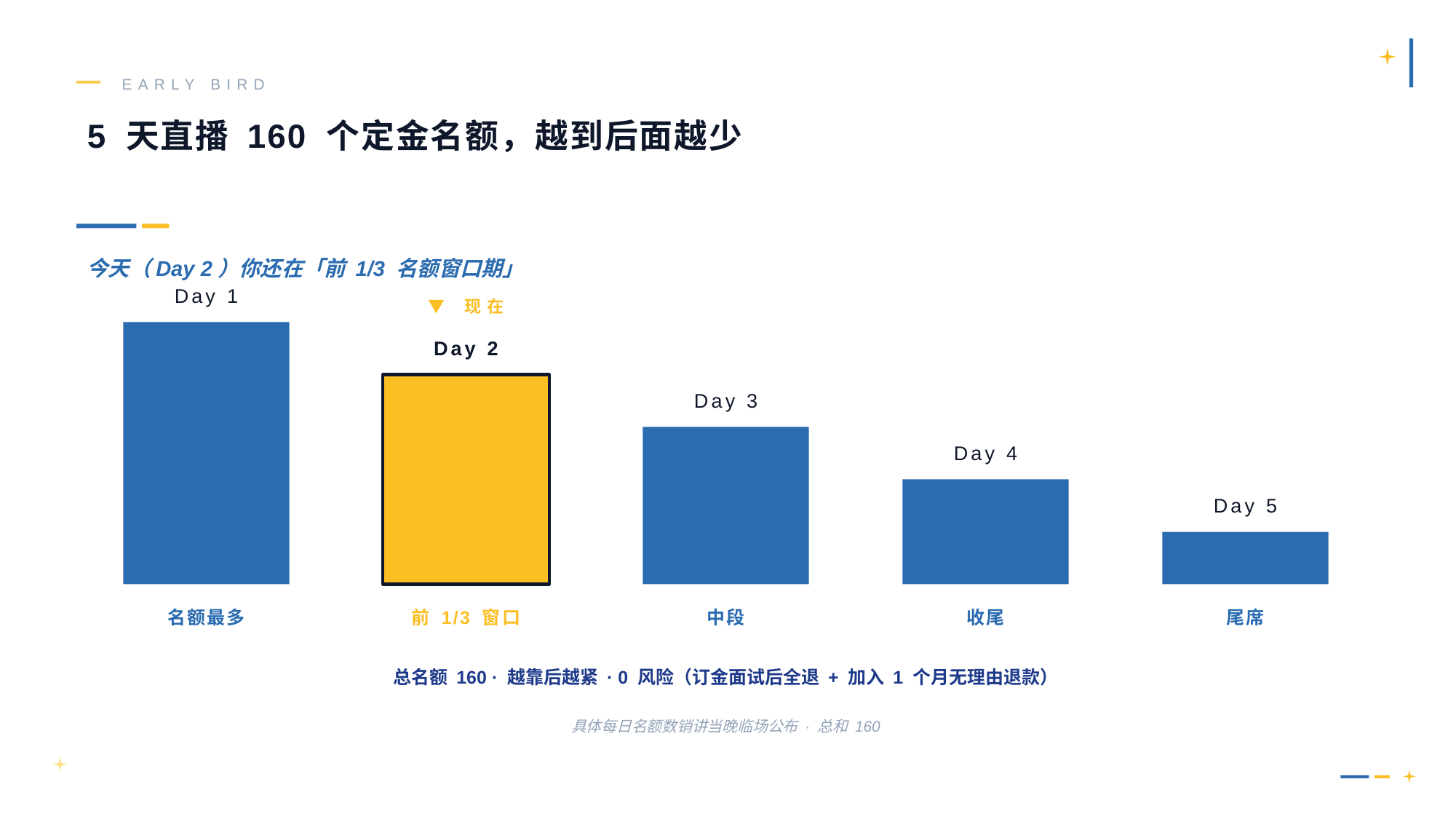

EARLY BIRD

5 天直播 160 个定金名额，越到后面越少

今天（Day 2）你还在「前 1/3 名额窗口期」
Day 1
▼ 现在

Day 2

Day 3

Day 4

Day 5

名额最多
前 1/3 窗口
中段
收尾
尾席
总名额 160 · 越靠后越紧 · 0 风险（订金面试后全退 + 加入 1 个月无理由退款）
具体每日名额数销讲当晚临场公布 · 总和 160